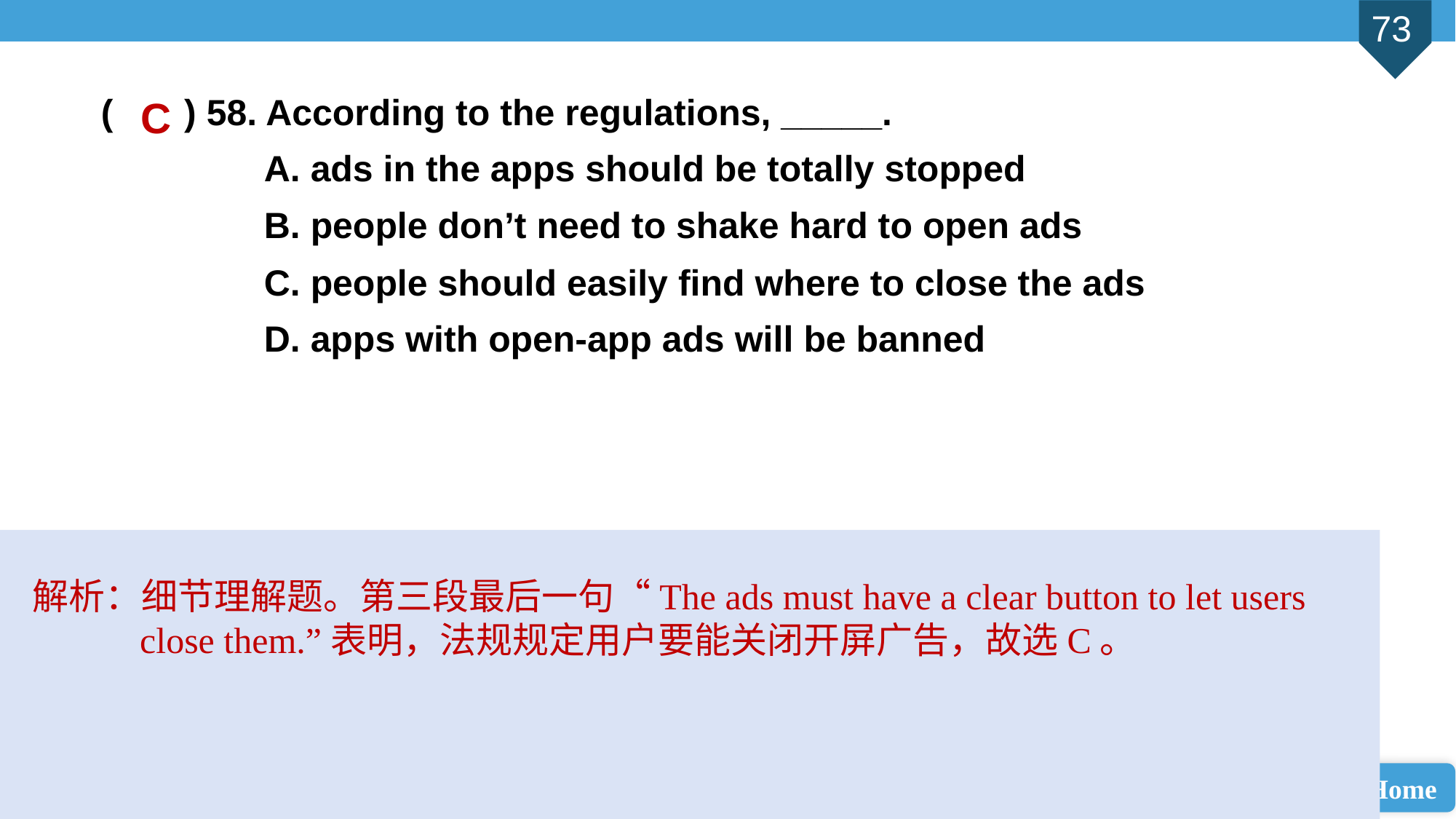

(       ) 58. According to the regulations, _____.
                A. ads in the apps should be totally stopped
                B. people don’t need to shake hard to open ads
                C. people should easily find where to close the ads
                D. apps with open-app ads will be banned
C

解析：细节理解题。第三段最后一句“The ads must have a clear button to let users close them.”表明，法规规定用户要能关闭开屏广告，故选C。